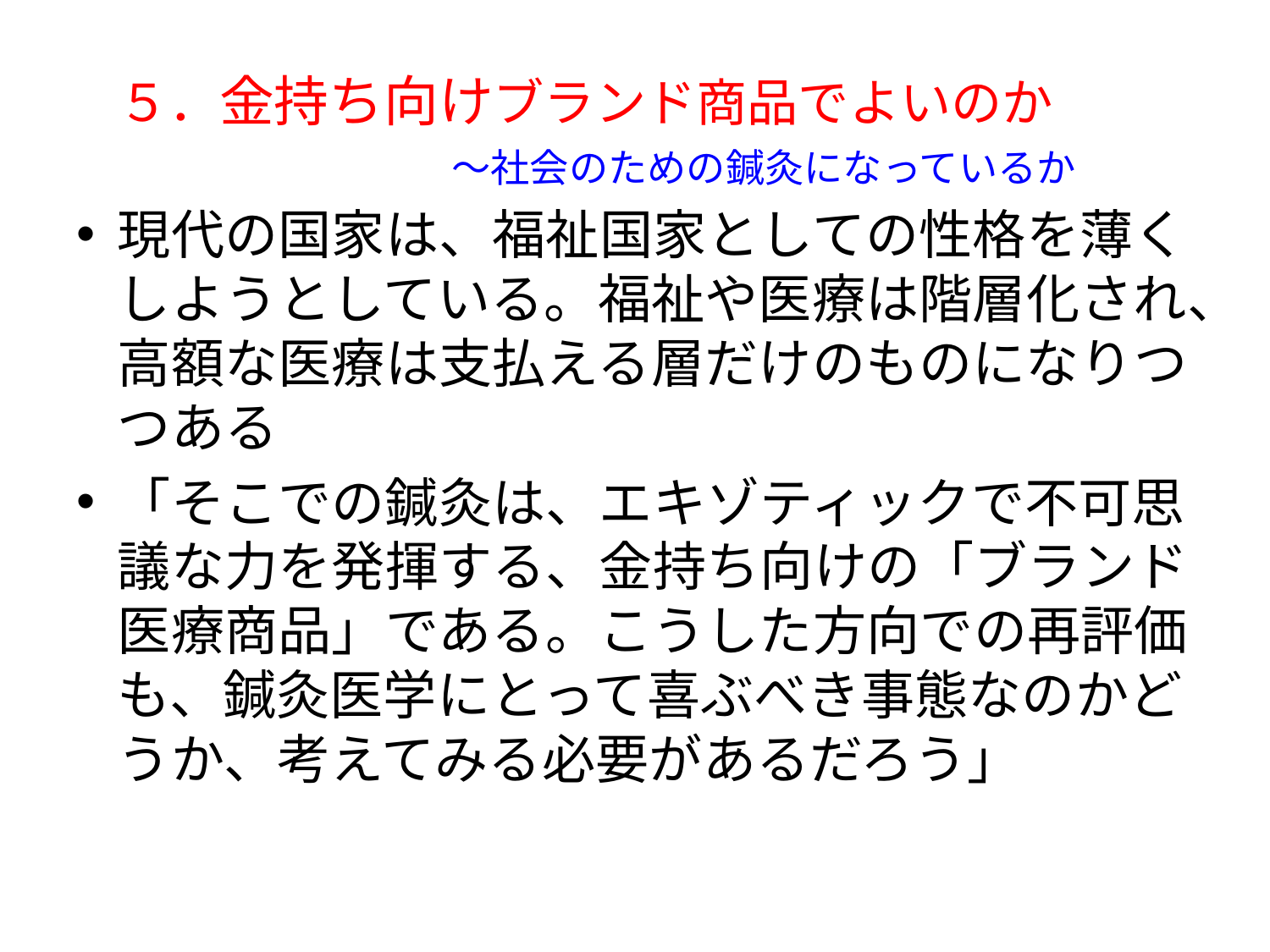

５．金持ち向けブランド商品でよいのか
　　　　　　　　　〜社会のための鍼灸になっているか
現代の国家は、福祉国家としての性格を薄くしようとしている。福祉や医療は階層化され、高額な医療は支払える層だけのものになりつつある
「そこでの鍼灸は、エキゾティックで不可思議な力を発揮する、金持ち向けの「ブランド医療商品」である。こうした方向での再評価も、鍼灸医学にとって喜ぶべき事態なのかどうか、考えてみる必要があるだろう」